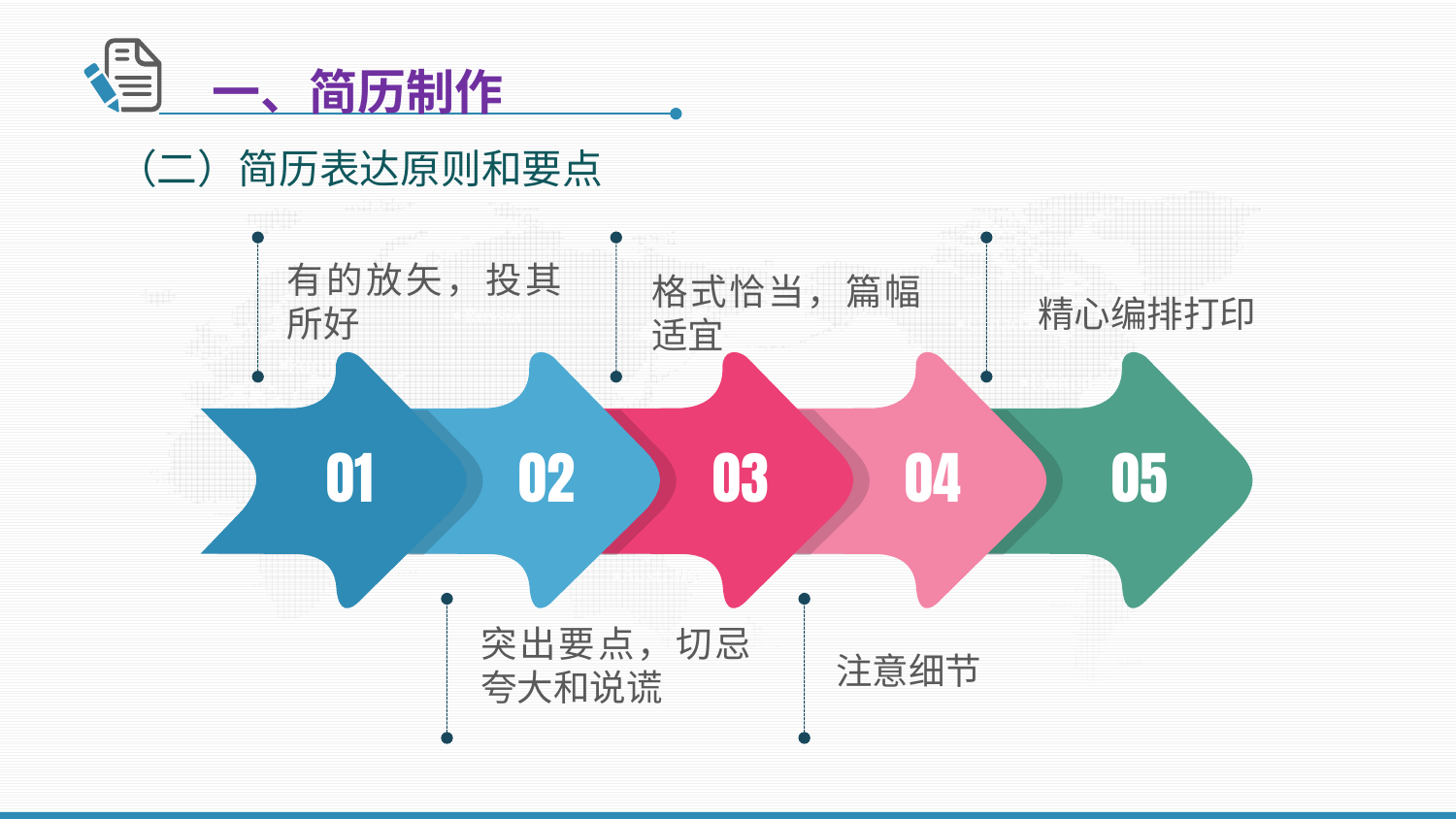

一、简历制作

（二）简历表达原则和要点
有的放矢，投其所好
格式恰当，篇幅适宜
精心编排打印

01

02

03

04

05
突出要点，切忌夸大和说谎
注意细节